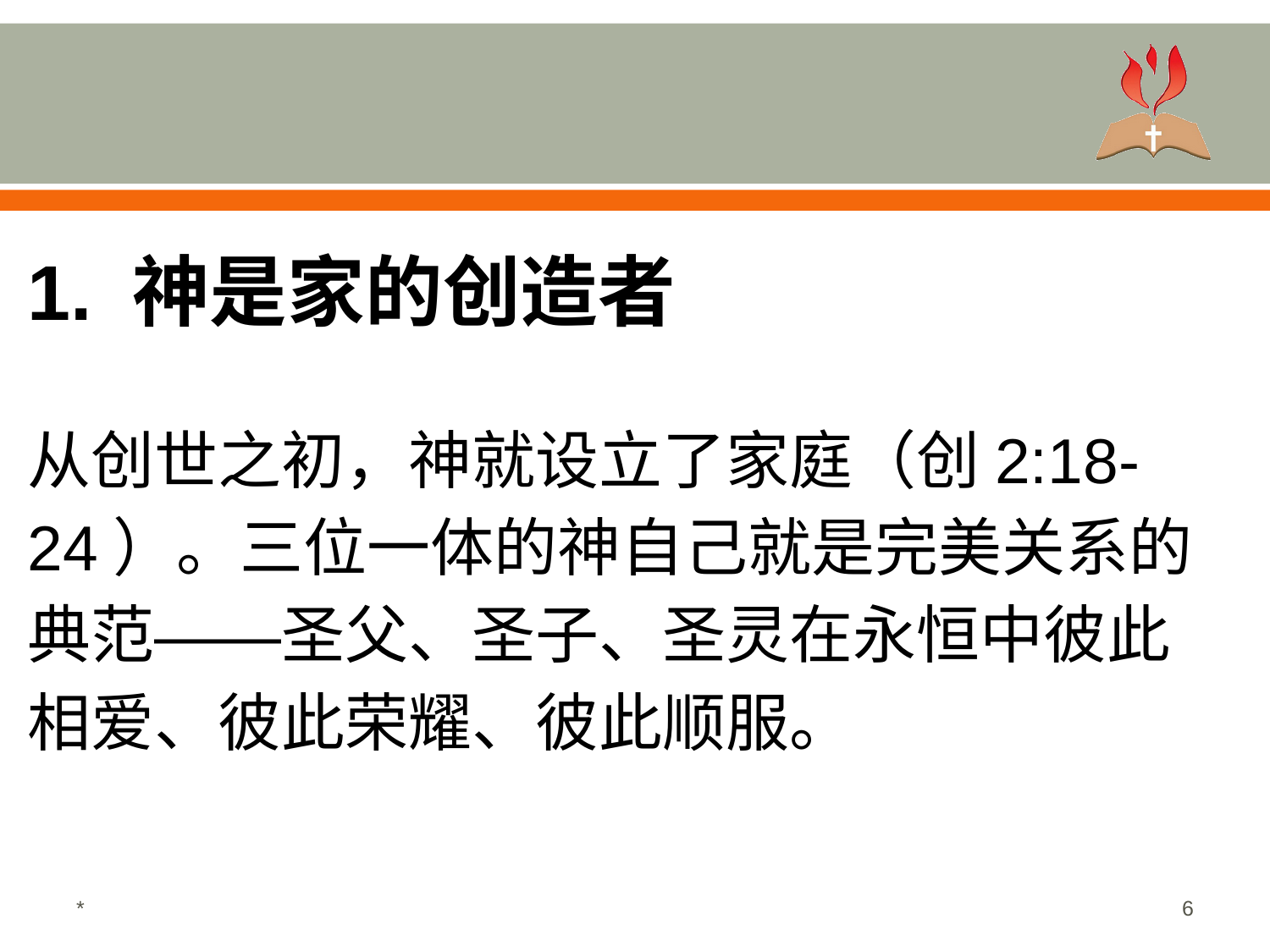

#
1. 神是家的创造者

从创世之初，神就设立了家庭（创2:18-24）。三位一体的神自己就是完美关系的典范——圣父、圣子、圣灵在永恒中彼此相爱、彼此荣耀、彼此顺服。

*
6